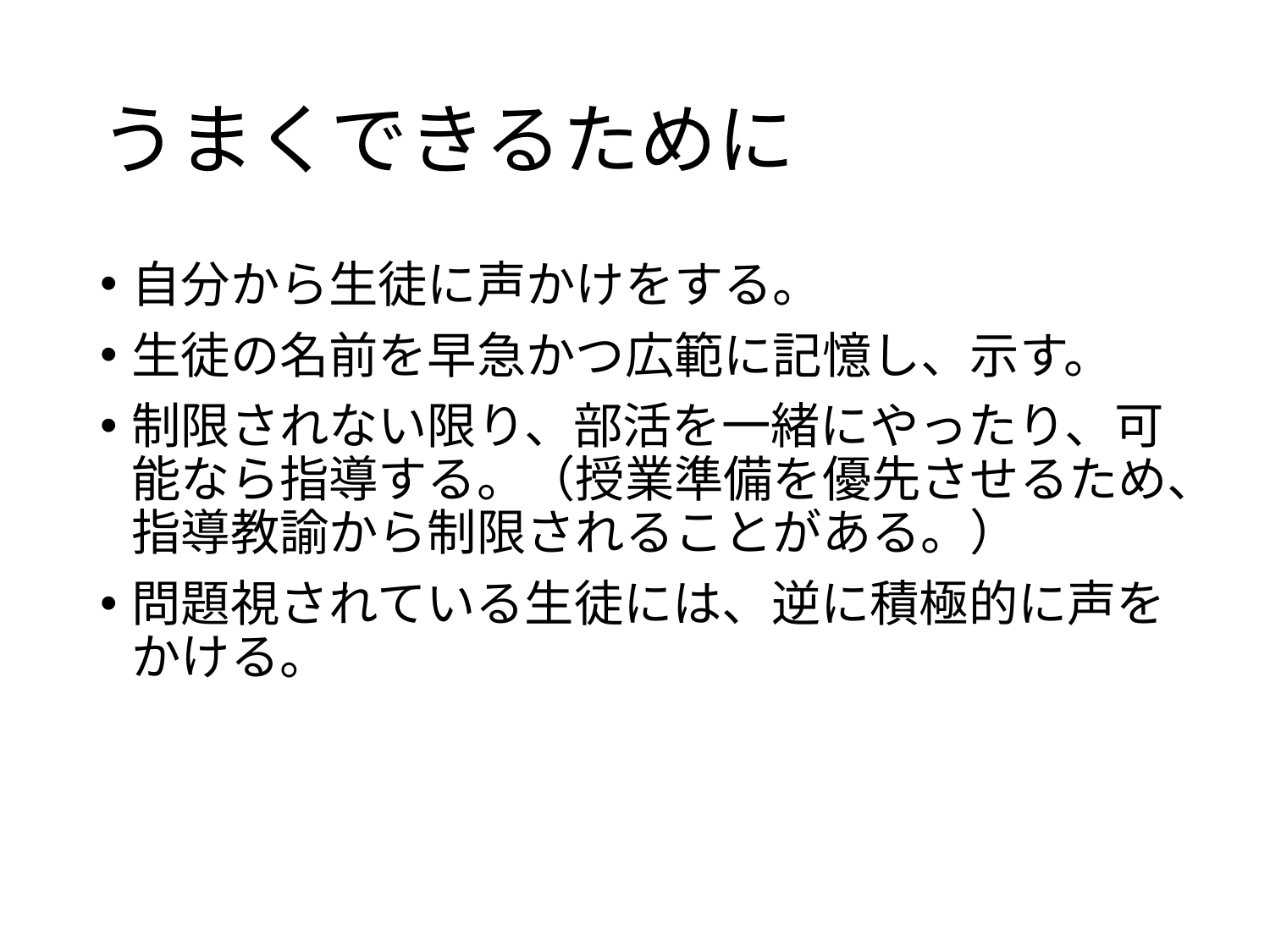

# うまくできるために
自分から生徒に声かけをする。
生徒の名前を早急かつ広範に記憶し、示す。
制限されない限り、部活を一緒にやったり、可能なら指導する。（授業準備を優先させるため、指導教諭から制限されることがある。）
問題視されている生徒には、逆に積極的に声をかける。